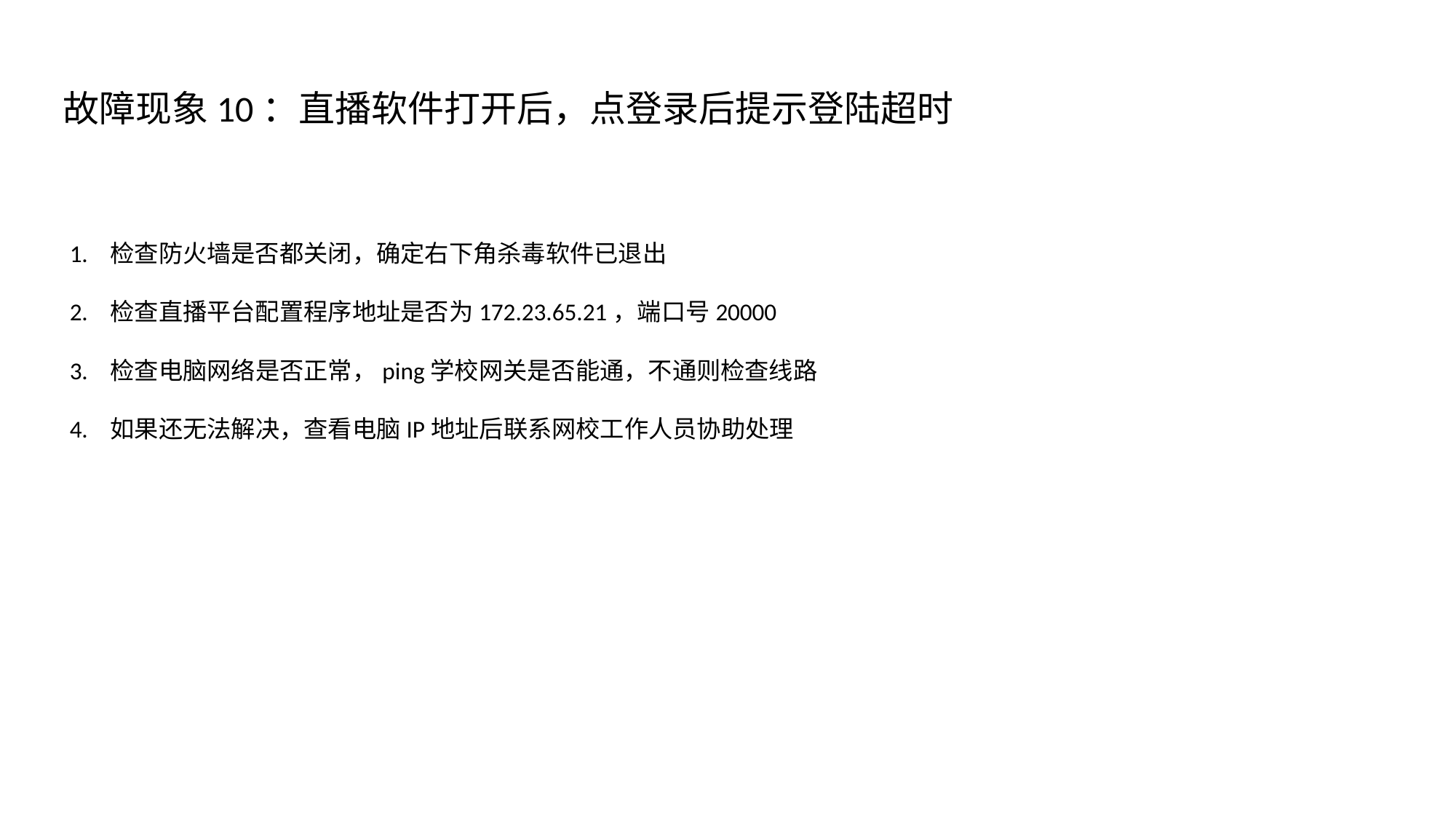

# 故障现象10：直播软件打开后，点登录后提示登陆超时
1.   检查防火墙是否都关闭，确定右下角杀毒软件已退出
2.   检查直播平台配置程序地址是否为172.23.65.21，端口号20000
3.   检查电脑网络是否正常，ping学校网关是否能通，不通则检查线路
4.   如果还无法解决，查看电脑IP地址后联系网校工作人员协助处理